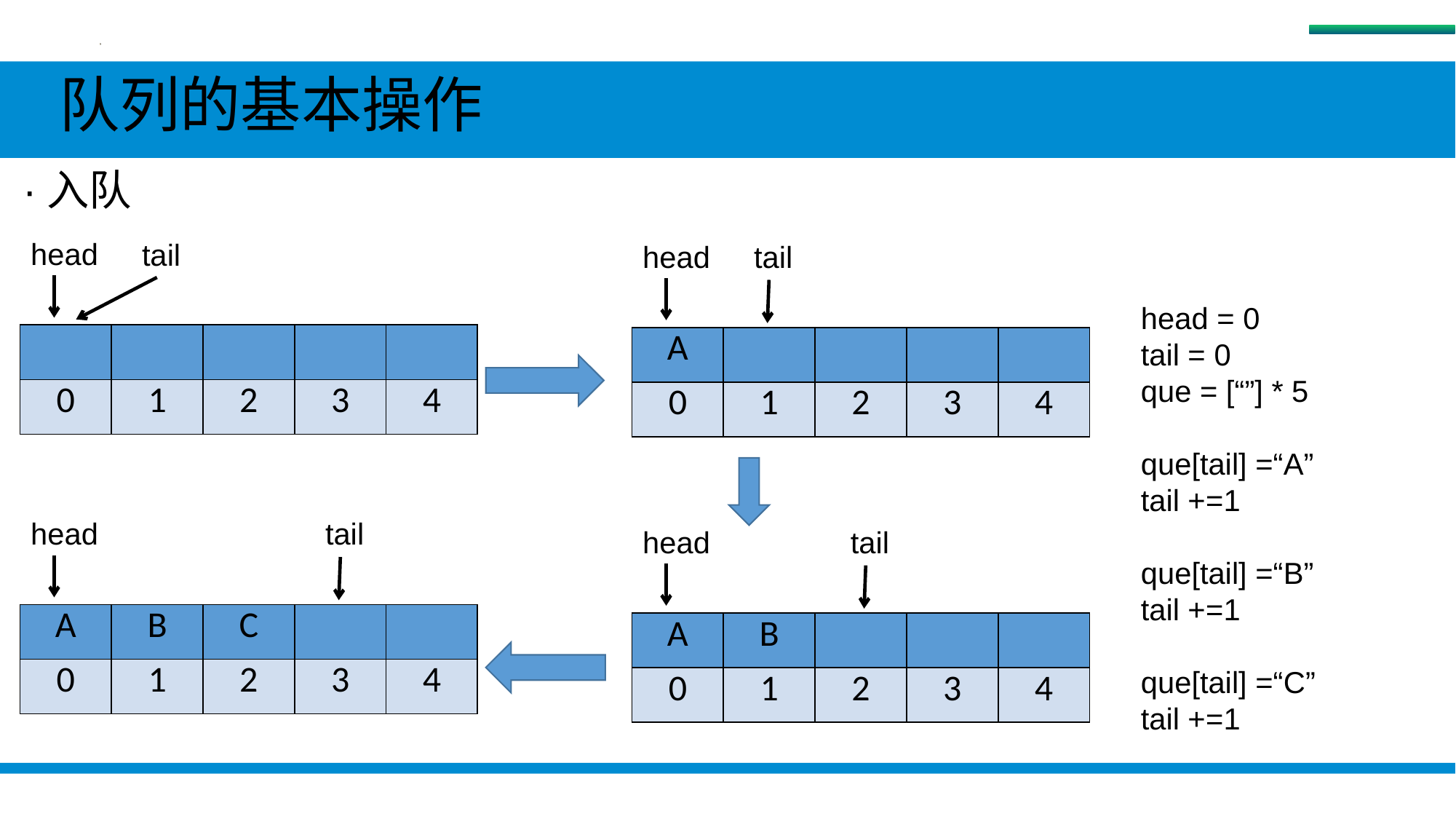

队列

  队列的基本操作
 ·入队
head
tail
head
tail
head = 0
tail = 0
que = [“”] * 5

que[tail] =“A”
tail +=1

que[tail] =“B”
tail +=1

que[tail] =“C”
tail +=1
|  |  |  |  |  |
| --- | --- | --- | --- | --- |
| 0 | 1 | 2 | 3 | 4 |
| A |  |  |  |  |
| --- | --- | --- | --- | --- |
| 0 | 1 | 2 | 3 | 4 |

head
tail
head
tail
| A | B | C |  |  |
| --- | --- | --- | --- | --- |
| 0 | 1 | 2 | 3 | 4 |
| A | B |  |  |  |
| --- | --- | --- | --- | --- |
| 0 | 1 | 2 | 3 | 4 |

#